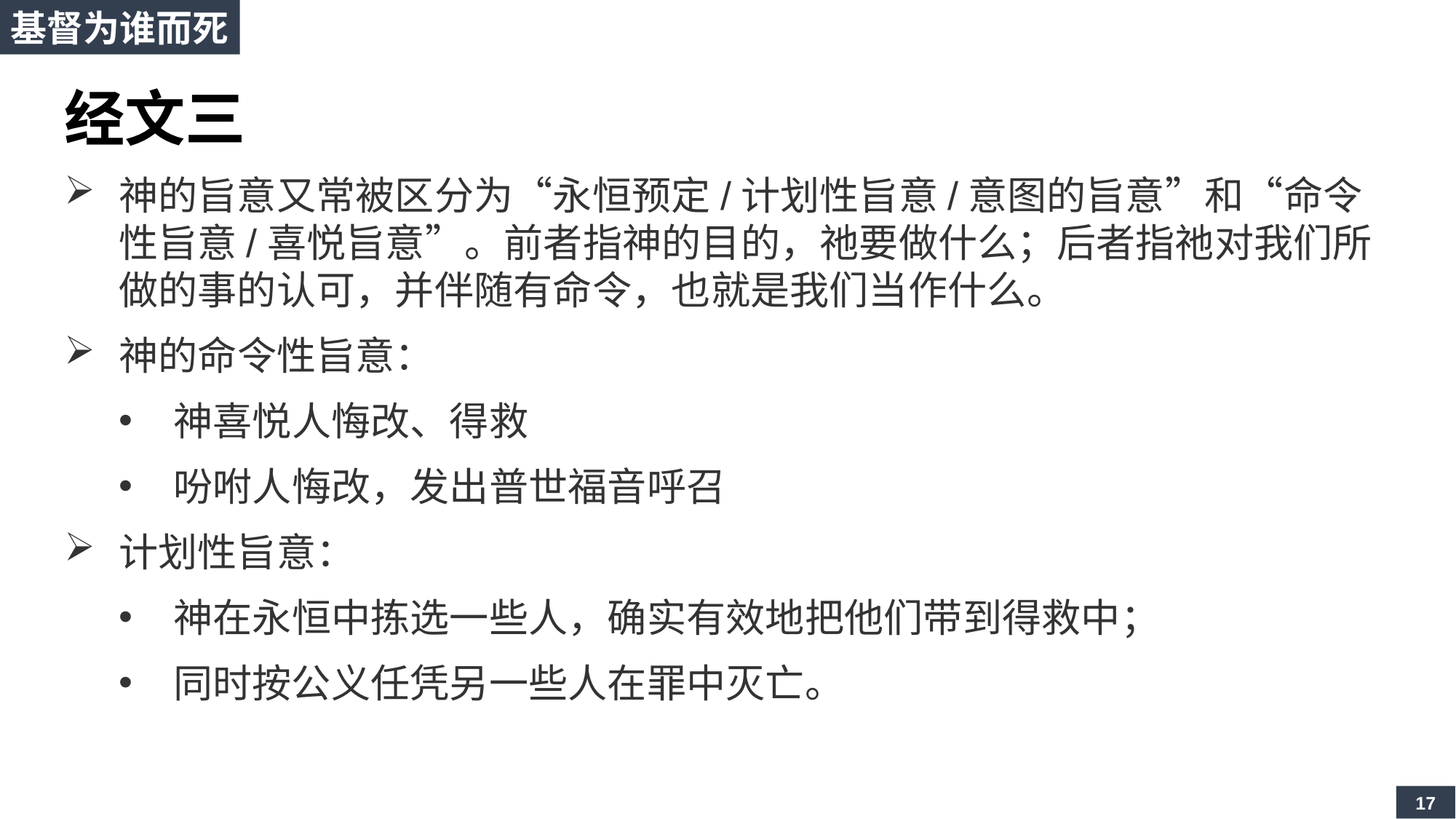

基督为谁而死
经文三
神的旨意又常被区分为“永恒预定/计划性旨意/意图的旨意”和“命令性旨意/喜悦旨意”。前者指神的目的，祂要做什么；后者指祂对我们所做的事的认可，并伴随有命令，也就是我们当作什么。
神的命令性旨意：
神喜悦人悔改、得救
吩咐人悔改，发出普世福音呼召
计划性旨意：
神在永恒中拣选一些人，确实有效地把他们带到得救中；
同时按公义任凭另一些人在罪中灭亡。
17